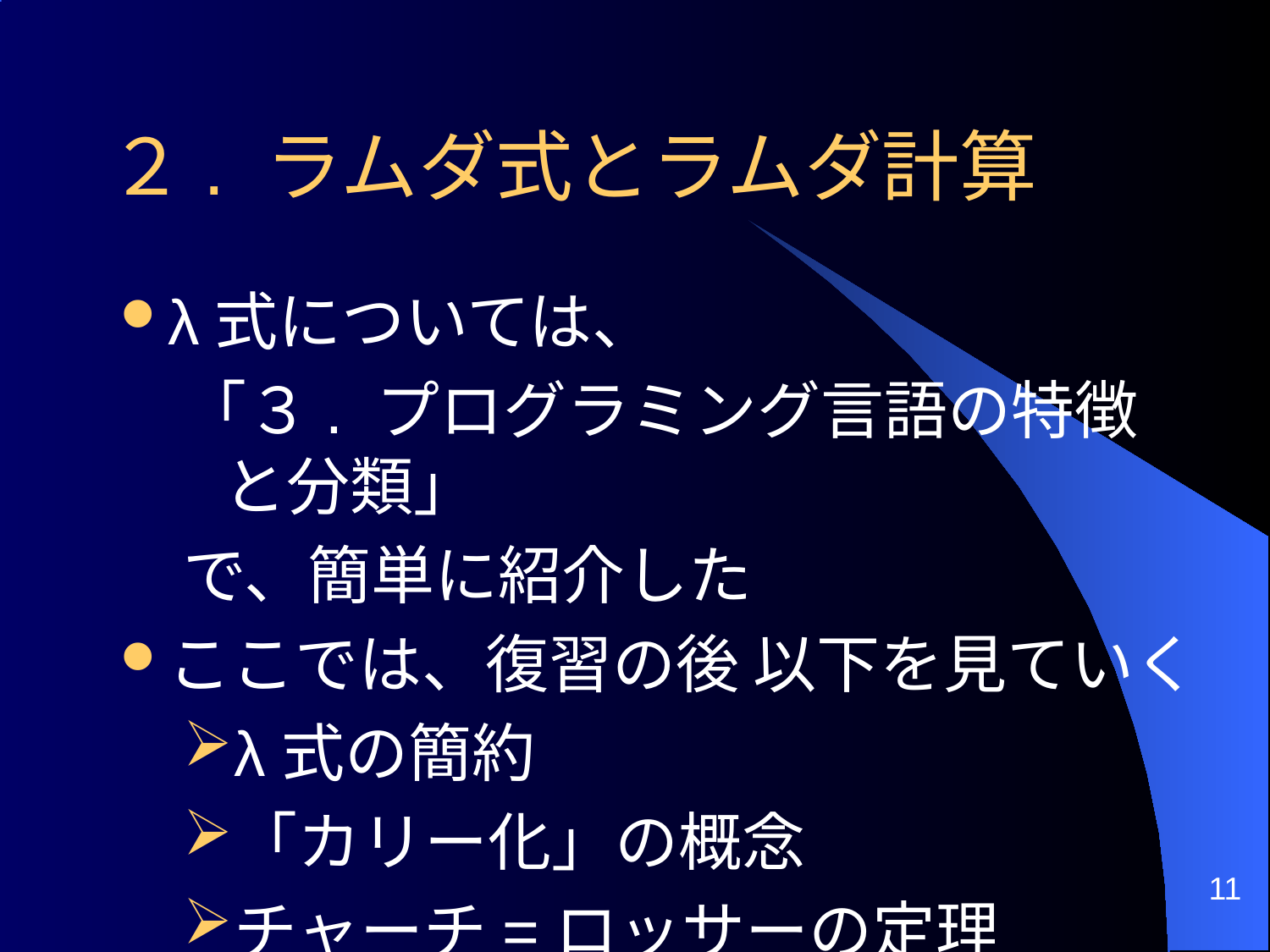

２. ラムダ式とラムダ計算
λ式については、
「３. プログラミング言語の特徴と分類」
で、簡単に紹介した
ここでは、復習の後 以下を見ていく
λ式の簡約
「カリー化」の概念
チャーチ=ロッサーの定理
11